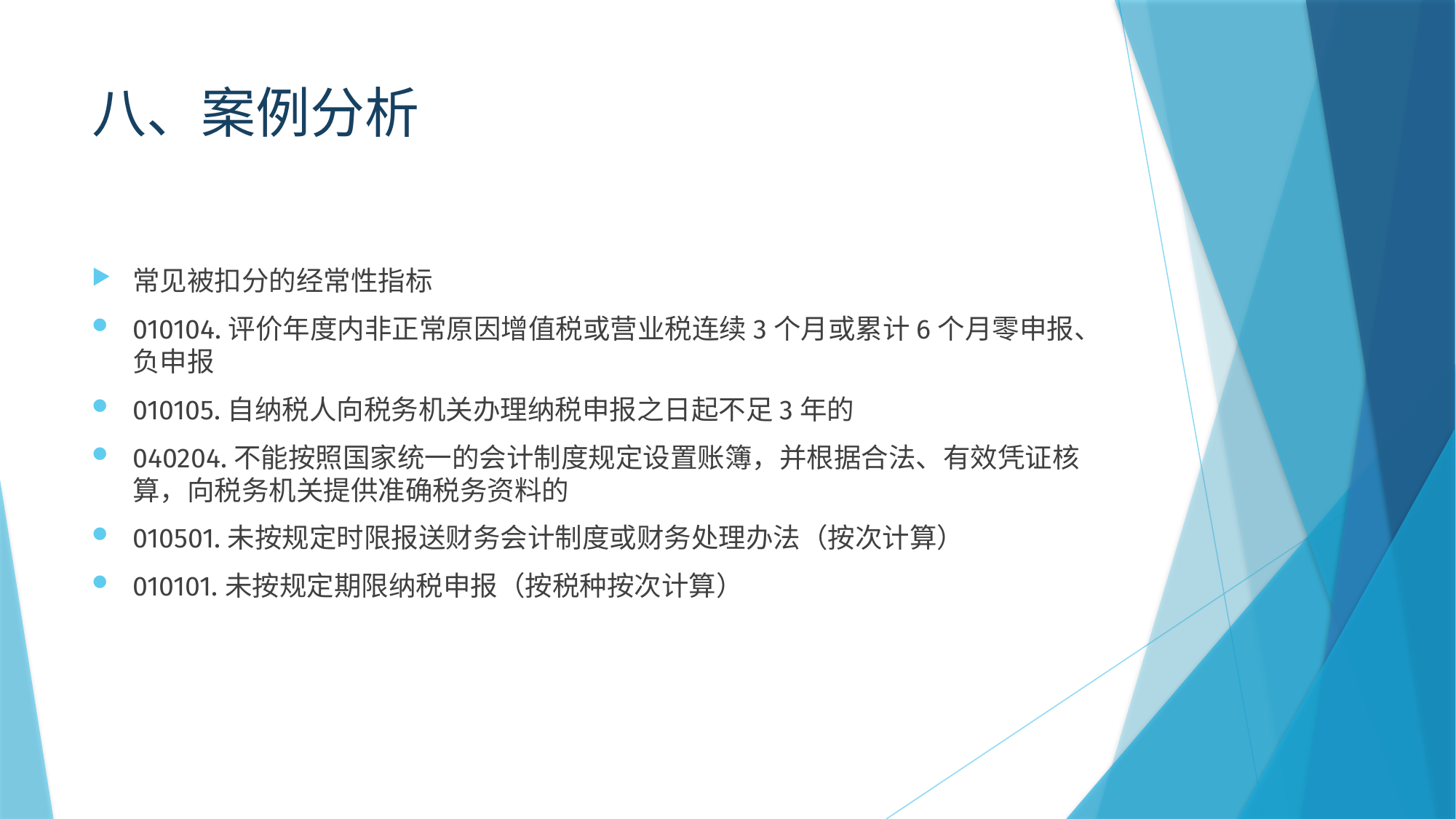

# 八、案例分析
常见被扣分的经常性指标
010104.评价年度内非正常原因增值税或营业税连续3个月或累计6个月零申报、负申报
010105.自纳税人向税务机关办理纳税申报之日起不足3年的
040204.不能按照国家统一的会计制度规定设置账簿，并根据合法、有效凭证核算，向税务机关提供准确税务资料的
010501.未按规定时限报送财务会计制度或财务处理办法（按次计算）
010101.未按规定期限纳税申报（按税种按次计算）